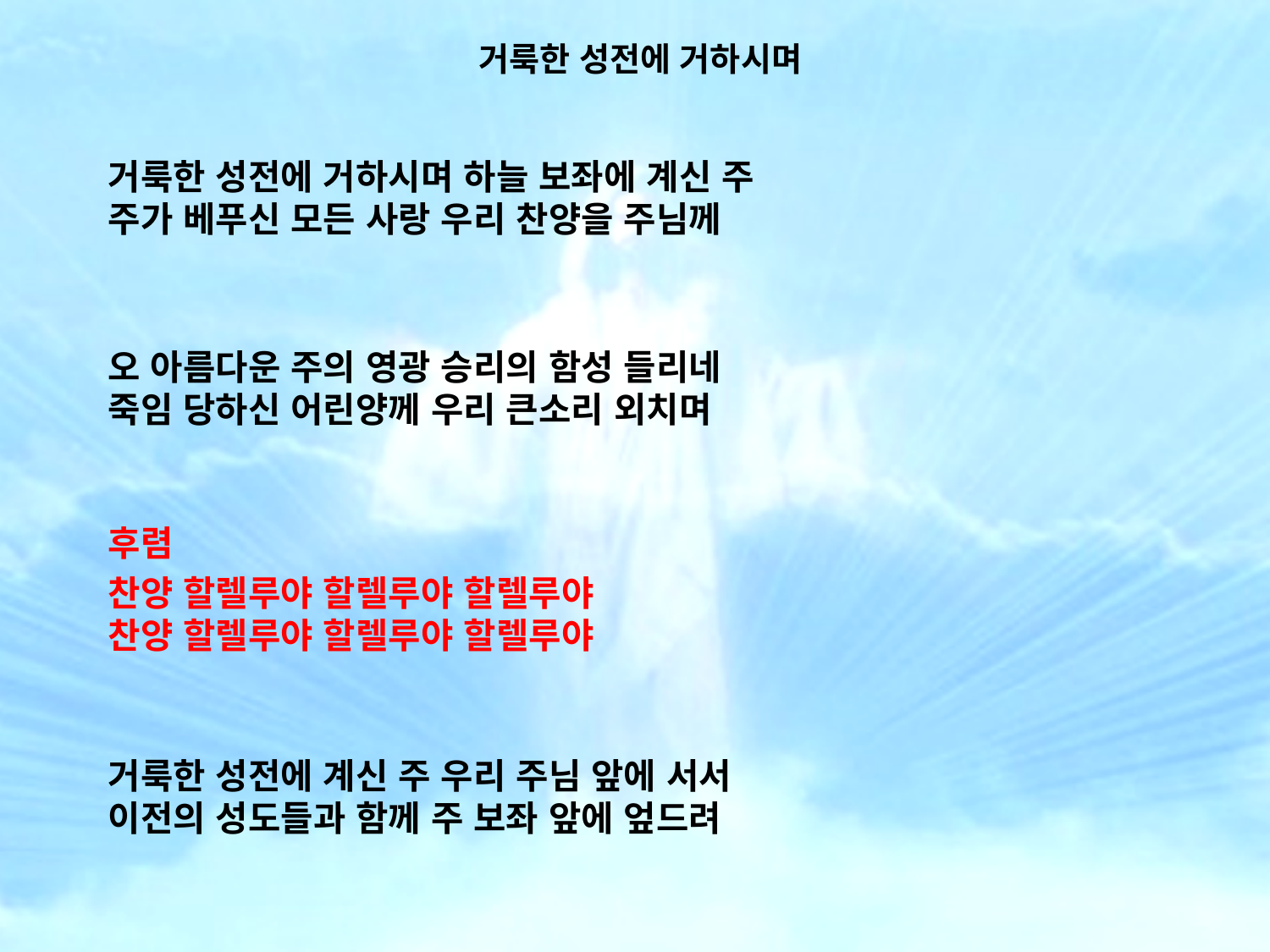

# 거룩한 성전에 거하시며
거룩한 성전에 거하시며 하늘 보좌에 계신 주    주가 베푸신 모든 사랑 우리 찬양을 주님께

오 아름다운 주의 영광 승리의 함성 들리네
죽임 당하신 어린양께 우리 큰소리 외치며
후렴
찬양 할렐루야 할렐루야 할렐루야
찬양 할렐루야 할렐루야 할렐루야

거룩한 성전에 계신 주 우리 주님 앞에 서서
이전의 성도들과 함께 주 보좌 앞에 엎드려